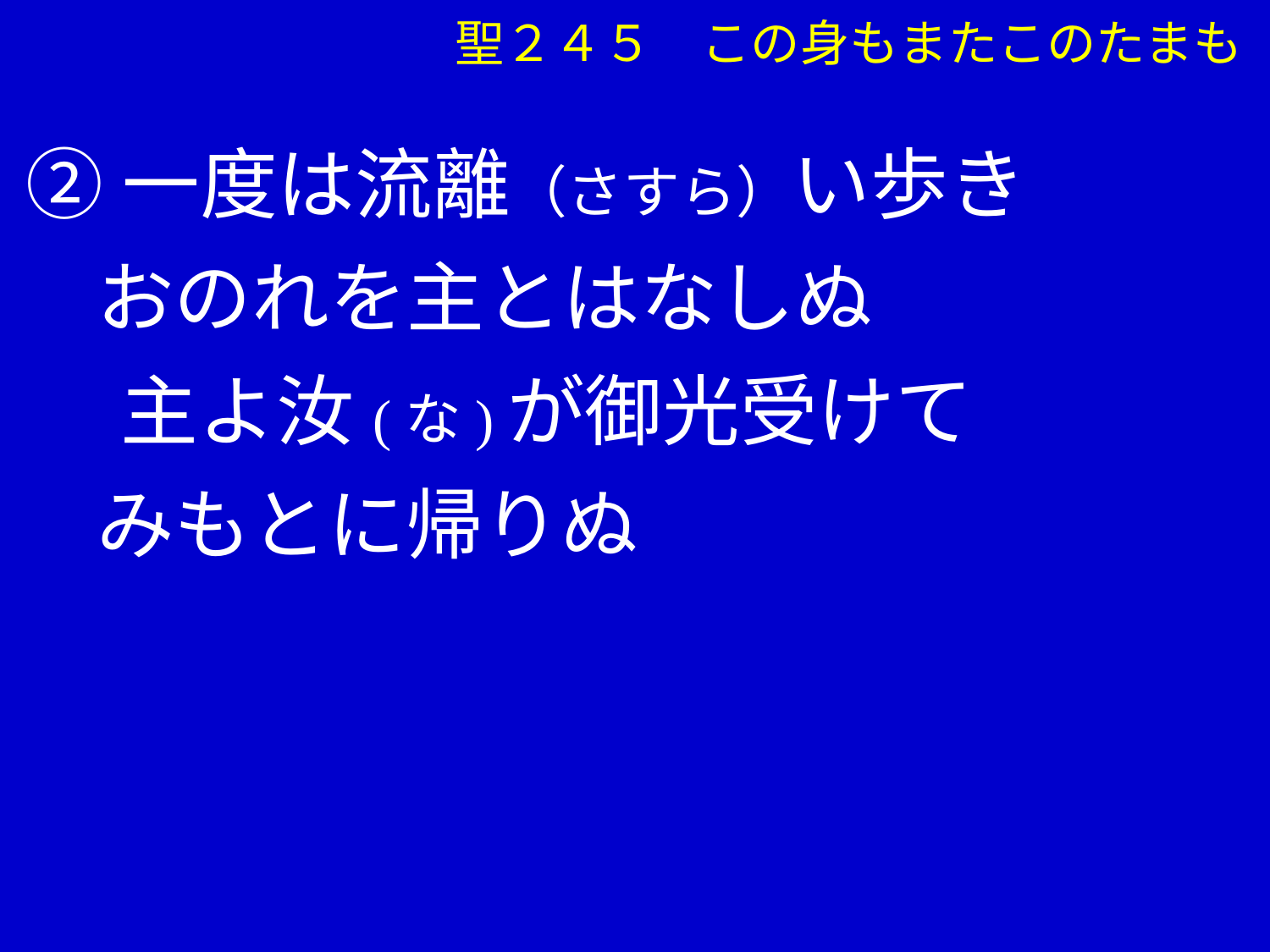

聖２４５　この身もまたこのたまも
②一度は流離（さすら）い歩き
   おのれを主とはなしぬ
　 主よ汝(な)が御光受けて
   みもとに帰りぬ